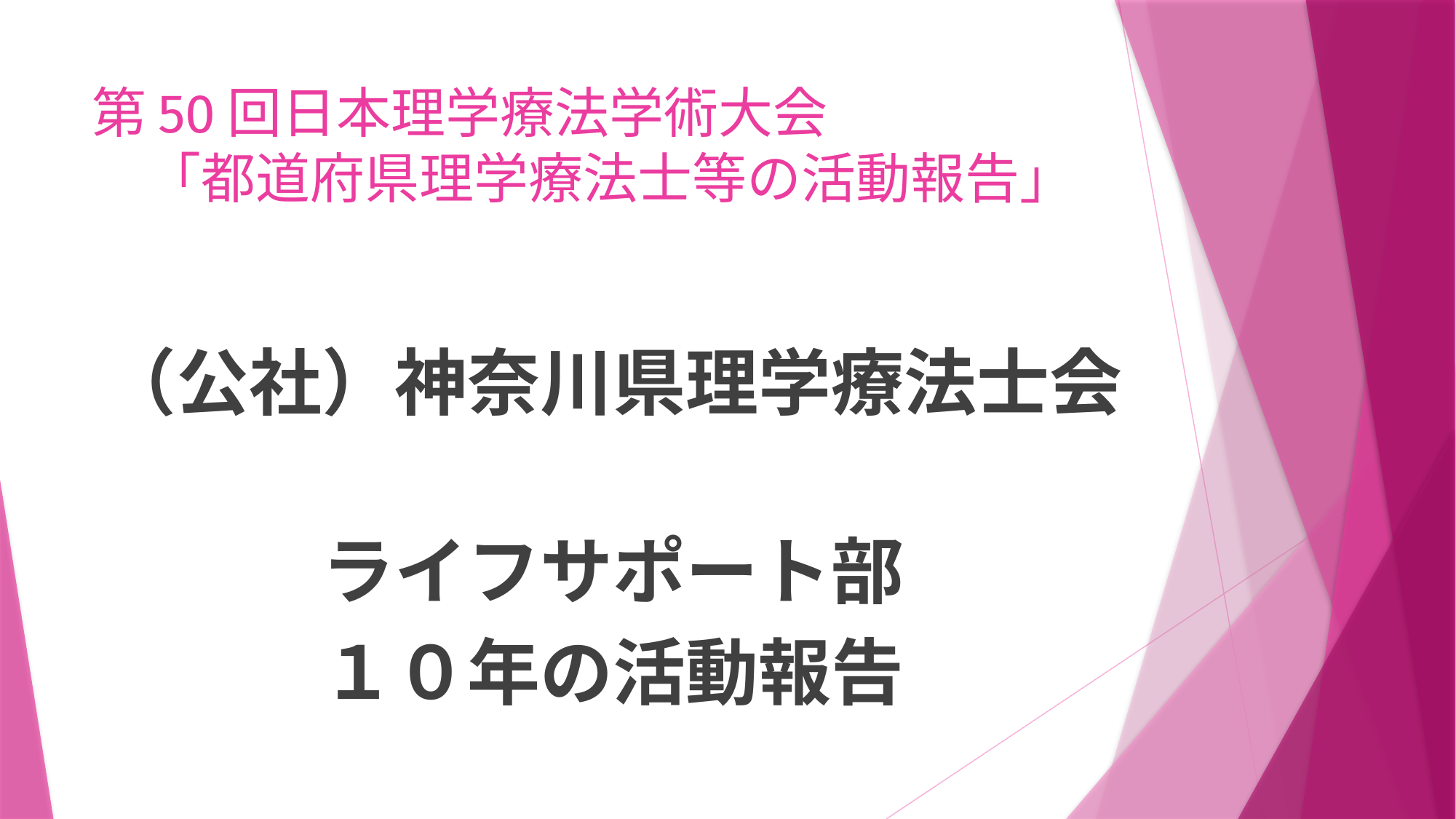

# 第50回日本理学療法学術大会 　「都道府県理学療法士等の活動報告」

（公社）神奈川県理学療法士会
ライフサポート部
１０年の活動報告